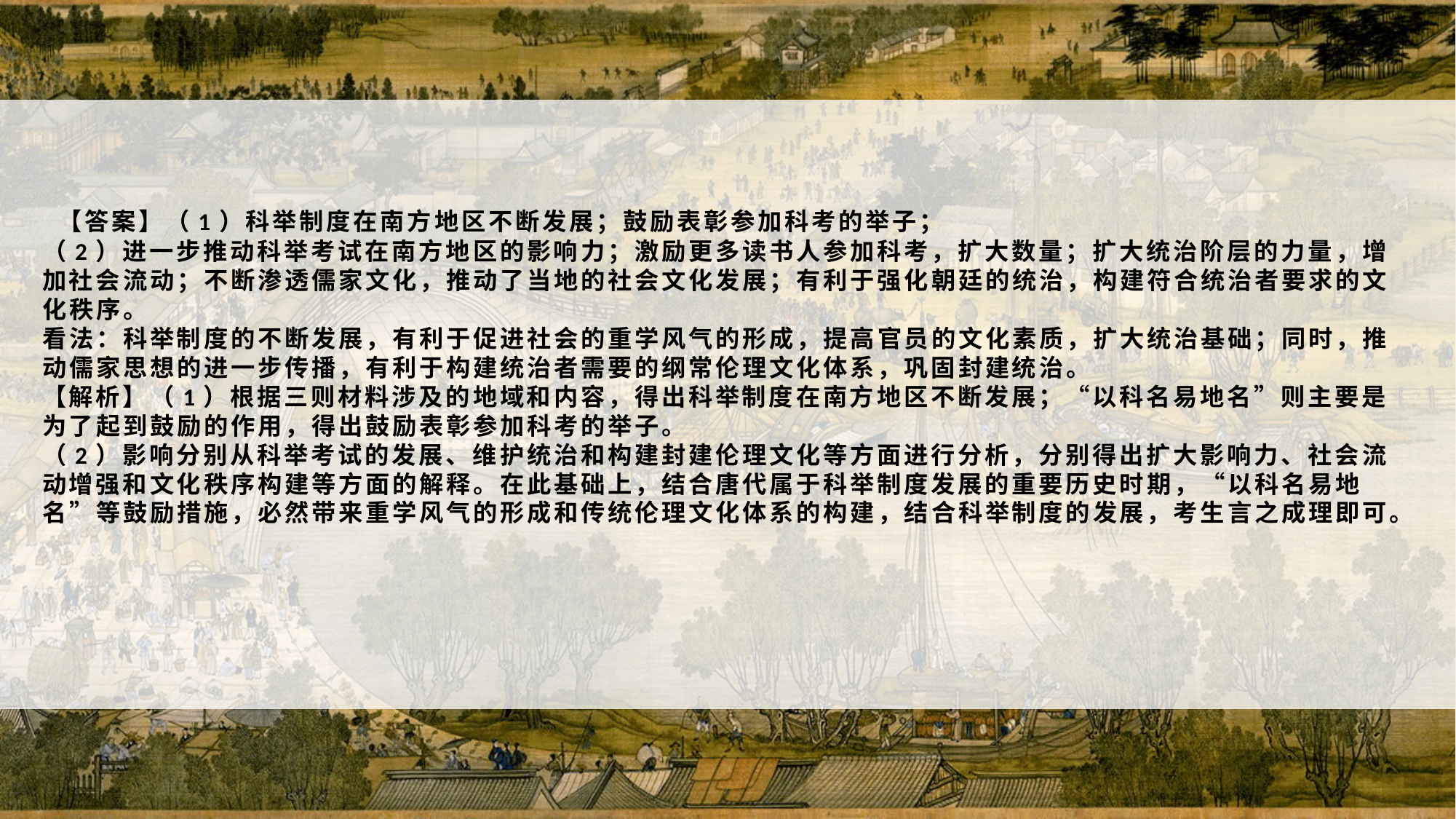

【答案】（1）科举制度在南方地区不断发展；鼓励表彰参加科考的举子；
（2）进一步推动科举考试在南方地区的影响力；激励更多读书人参加科考，扩大数量；扩大统治阶层的力量，增加社会流动；不断渗透儒家文化，推动了当地的社会文化发展；有利于强化朝廷的统治，构建符合统治者要求的文化秩序。
看法：科举制度的不断发展，有利于促进社会的重学风气的形成，提高官员的文化素质，扩大统治基础；同时，推动儒家思想的进一步传播，有利于构建统治者需要的纲常伦理文化体系，巩固封建统治。
【解析】（1）根据三则材料涉及的地域和内容，得出科举制度在南方地区不断发展；“以科名易地名”则主要是为了起到鼓励的作用，得出鼓励表彰参加科考的举子。
（2）影响分别从科举考试的发展、维护统治和构建封建伦理文化等方面进行分析，分别得出扩大影响力、社会流动增强和文化秩序构建等方面的解释。在此基础上，结合唐代属于科举制度发展的重要历史时期，“以科名易地名”等鼓励措施，必然带来重学风气的形成和传统伦理文化体系的构建，结合科举制度的发展，考生言之成理即可。